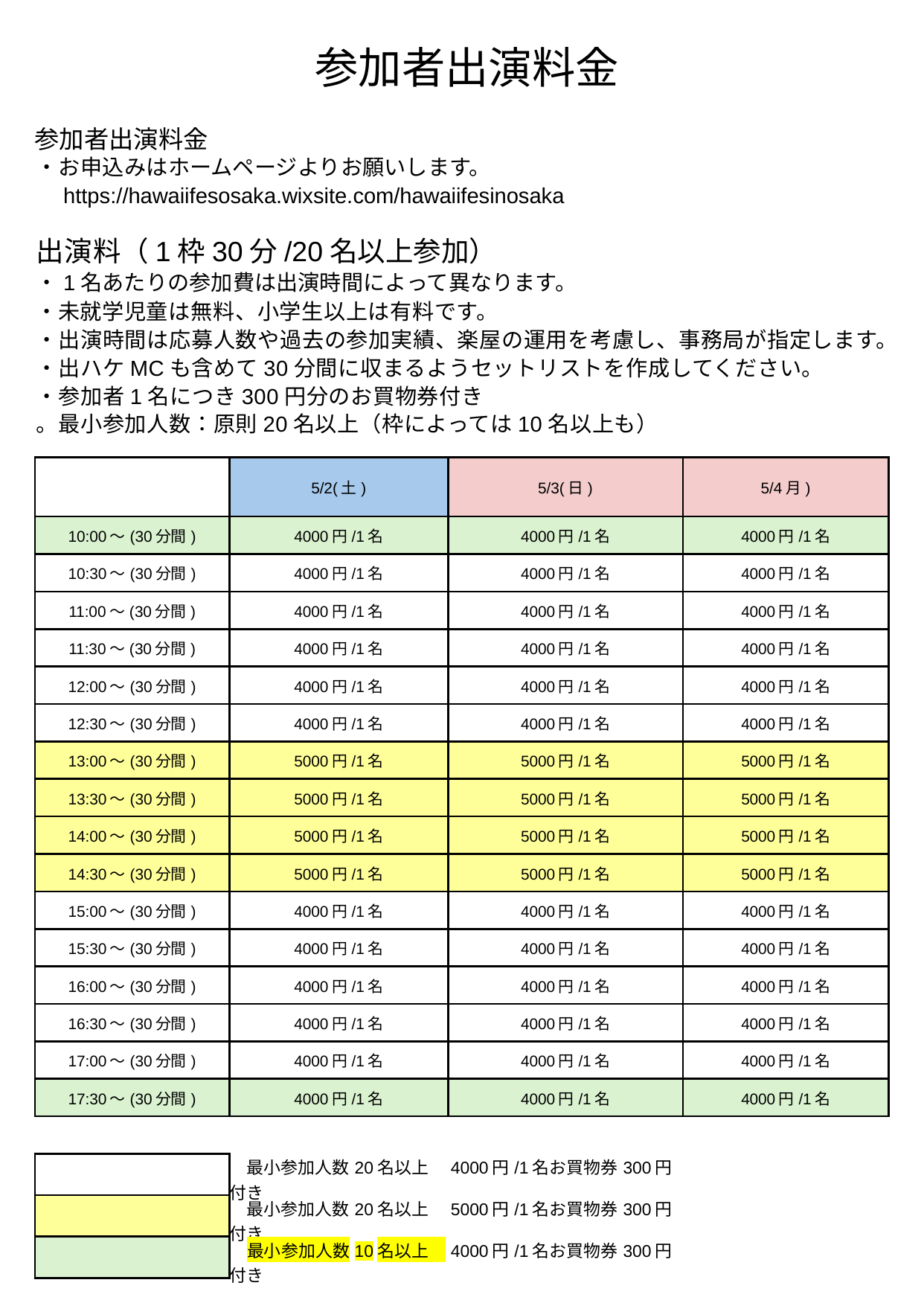

参加者出演料金

参加者出演料金
・お申込みはホームページよりお願いします。
　https://hawaiifesosaka.wixsite.com/hawaiifesinosaka

出演料（1枠30分/20名以上参加）
・1名あたりの参加費は出演時間によって異なります。
・未就学児童は無料、小学生以上は有料です。
・出演時間は応募人数や過去の参加実績、楽屋の運用を考慮し、事務局が指定します。
・出ハケMCも含めて30分間に収まるようセットリストを作成してください。
・参加者1名につき300円分のお買物券付き
。最小参加人数：原則20名以上（枠によっては10名以上も）
|  | 5/2(土) | 5/3(日) | 5/4月) |
| --- | --- | --- | --- |
| 10:00～(30分間) | 4000円/1名 | 4000円/1名 | 4000円/1名 |
| 10:30～(30分間) | 4000円/1名 | 4000円/1名 | 4000円/1名 |
| 11:00～(30分間) | 4000円/1名 | 4000円/1名 | 4000円/1名 |
| 11:30～(30分間) | 4000円/1名 | 4000円/1名 | 4000円/1名 |
| 12:00～(30分間) | 4000円/1名 | 4000円/1名 | 4000円/1名 |
| 12:30～(30分間) | 4000円/1名 | 4000円/1名 | 4000円/1名 |
| 13:00～(30分間) | 5000円/1名 | 5000円/1名 | 5000円/1名 |
| 13:30～(30分間) | 5000円/1名 | 5000円/1名 | 5000円/1名 |
| 14:00～(30分間) | 5000円/1名 | 5000円/1名 | 5000円/1名 |
| 14:30～(30分間) | 5000円/1名 | 5000円/1名 | 5000円/1名 |
| 15:00～(30分間) | 4000円/1名 | 4000円/1名 | 4000円/1名 |
| 15:30～(30分間) | 4000円/1名 | 4000円/1名 | 4000円/1名 |
| 16:00～(30分間) | 4000円/1名 | 4000円/1名 | 4000円/1名 |
| 16:30～(30分間) | 4000円/1名 | 4000円/1名 | 4000円/1名 |
| 17:00～(30分間) | 4000円/1名 | 4000円/1名 | 4000円/1名 |
| 17:30～(30分間) | 4000円/1名 | 4000円/1名 | 4000円/1名 |
|  |  |  |  |
|  | 最小参加人数20名以上　4000円/1名お買物券300円付き |  |  |
|  | 最小参加人数20名以上　5000円/1名お買物券300円付き |  |  |
|  | 最小参加人数10名以上　4000円/1名お買物券300円付き |  |  |